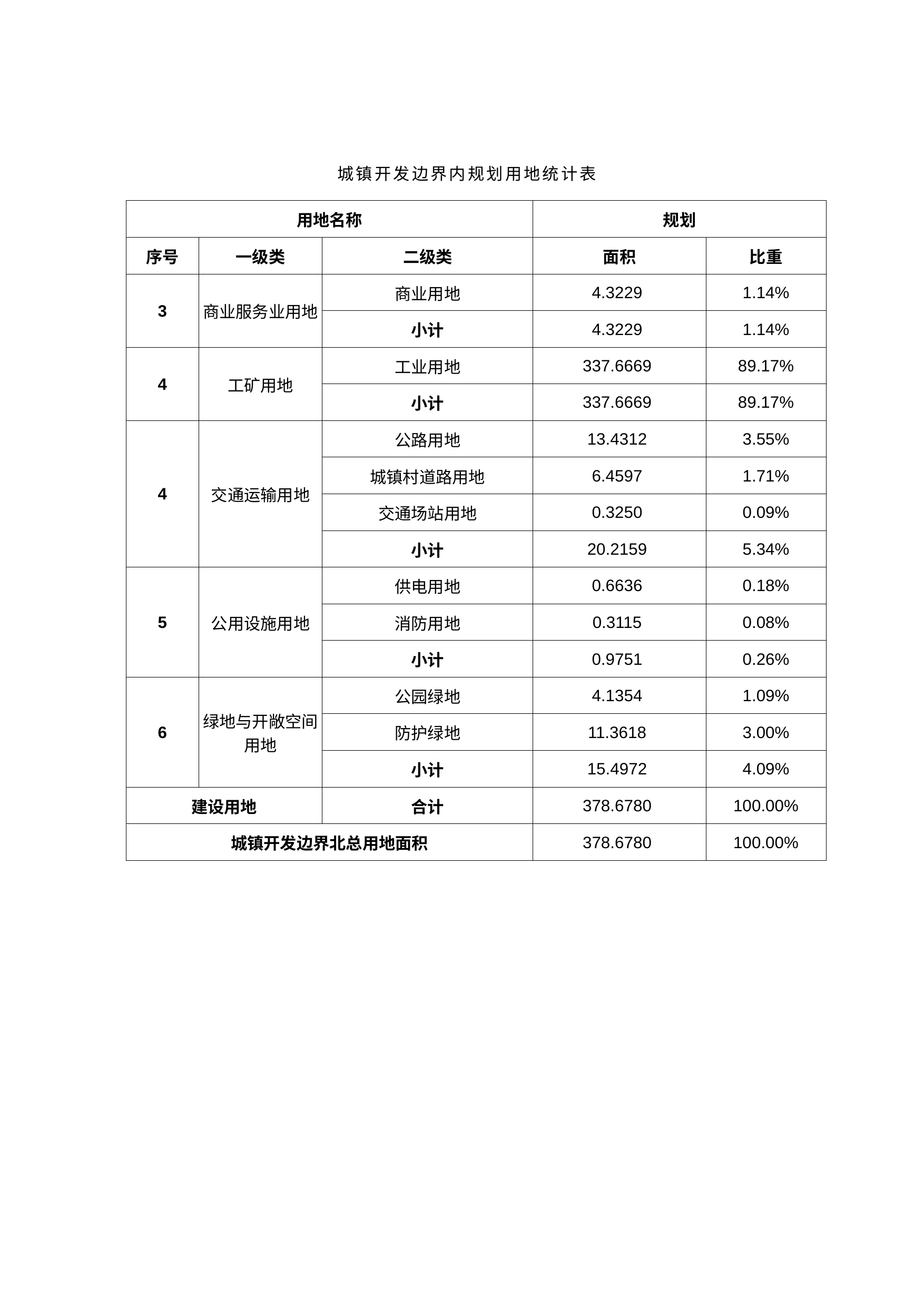

城镇开发边界内规划用地统计表
| 用地名称 |  |  | 规划 |  |
| --- | --- | --- | --- | --- |
| 序号 | 一级类 | 二级类 | 面积 | 比重 |
| 3 | 商业服务业用地 | 商业用地 | 4.3229 | 1.14% |
|  |  | 小计 | 4.3229 | 1.14% |
| 4 | 工矿用地 | 工业用地 | 337.6669 | 89.17% |
|  |  | 小计 | 337.6669 | 89.17% |
| 4 | 交通运输用地 | 公路用地 | 13.4312 | 3.55% |
|  |  | 城镇村道路用地 | 6.4597 | 1.71% |
|  |  | 交通场站用地 | 0.3250 | 0.09% |
|  |  | 小计 | 20.2159 | 5.34% |
| 5 | 公用设施用地 | 供电用地 | 0.6636 | 0.18% |
|  |  | 消防用地 | 0.3115 | 0.08% |
|  |  | 小计 | 0.9751 | 0.26% |
| 6 | 绿地与开敞空间用地 | 公园绿地 | 4.1354 | 1.09% |
|  |  | 防护绿地 | 11.3618 | 3.00% |
|  |  | 小计 | 15.4972 | 4.09% |
| 建设用地 |  | 合计 | 378.6780 | 100.00% |
| 城镇开发边界北总用地面积 |  |  | 378.6780 | 100.00% |